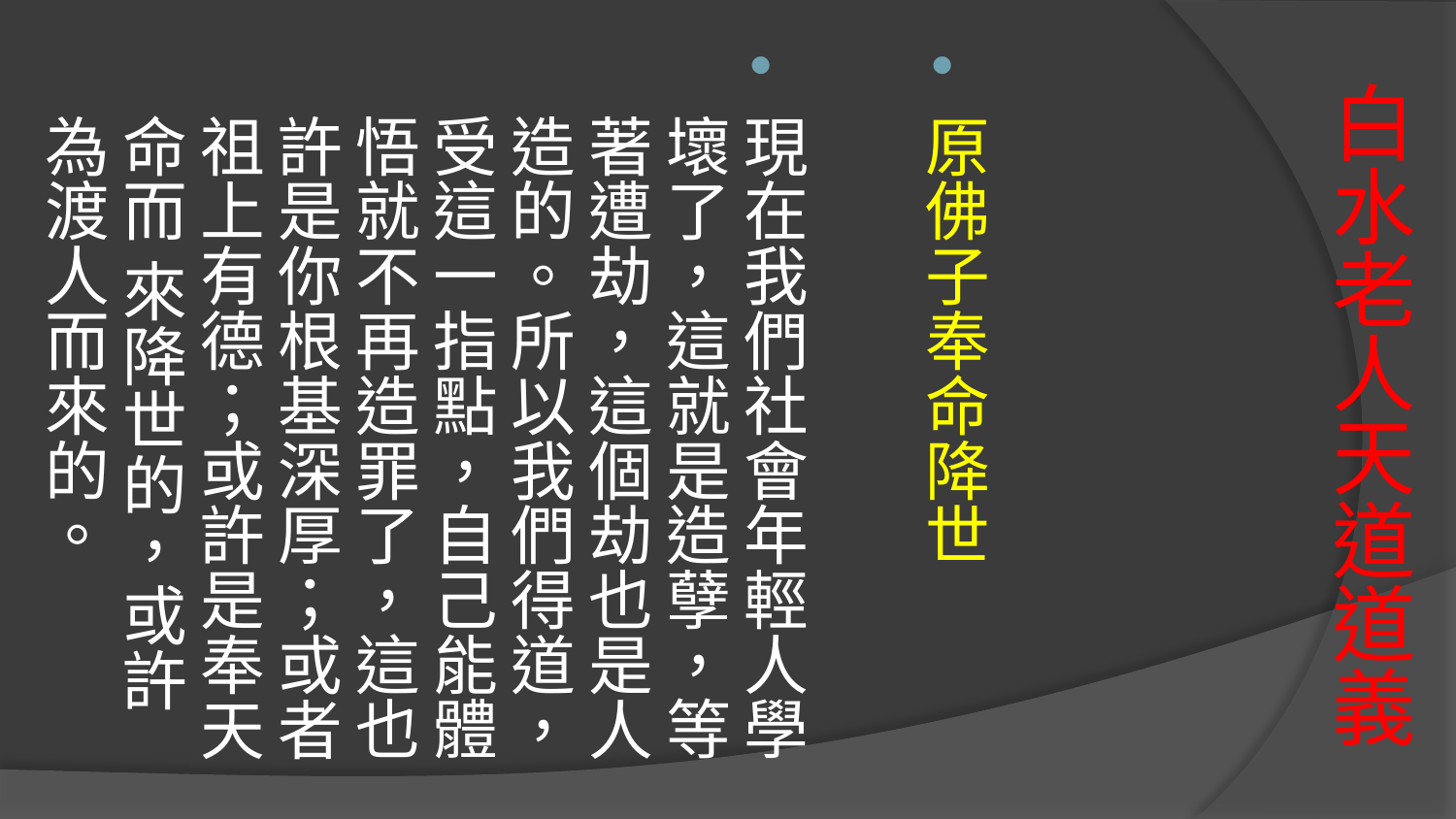

原佛子奉命降世

現在我們社會年輕人學壞了，這就是造孽，等著遭劫，這個劫也是人造的。所以我們得道，受這一指點，自己能體悟就不再造罪了，這也許是你根基深厚；或者祖上有德；或許是奉天命而 來降世的，或許為渡人而來的。
# 白水老人天道道義